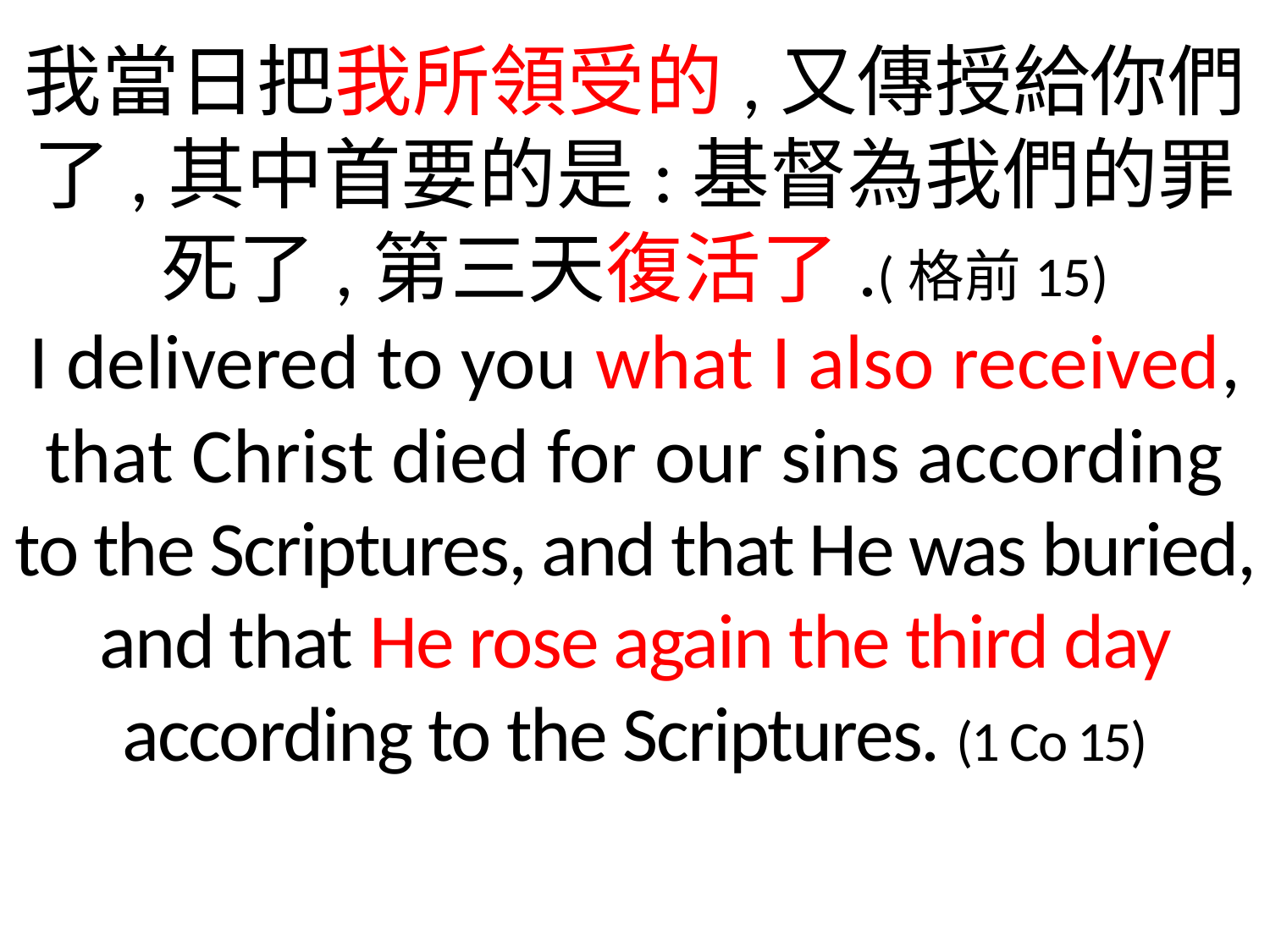

我當日把我所領受的,又傳授給你們了,其中首要的是:基督為我們的罪
死了,第三天復活了.(格前15)
I delivered to you what I also received, that Christ died for our sins according to the Scriptures, and that He was buried, and that He rose again the third day according to the Scriptures. (1 Co 15)